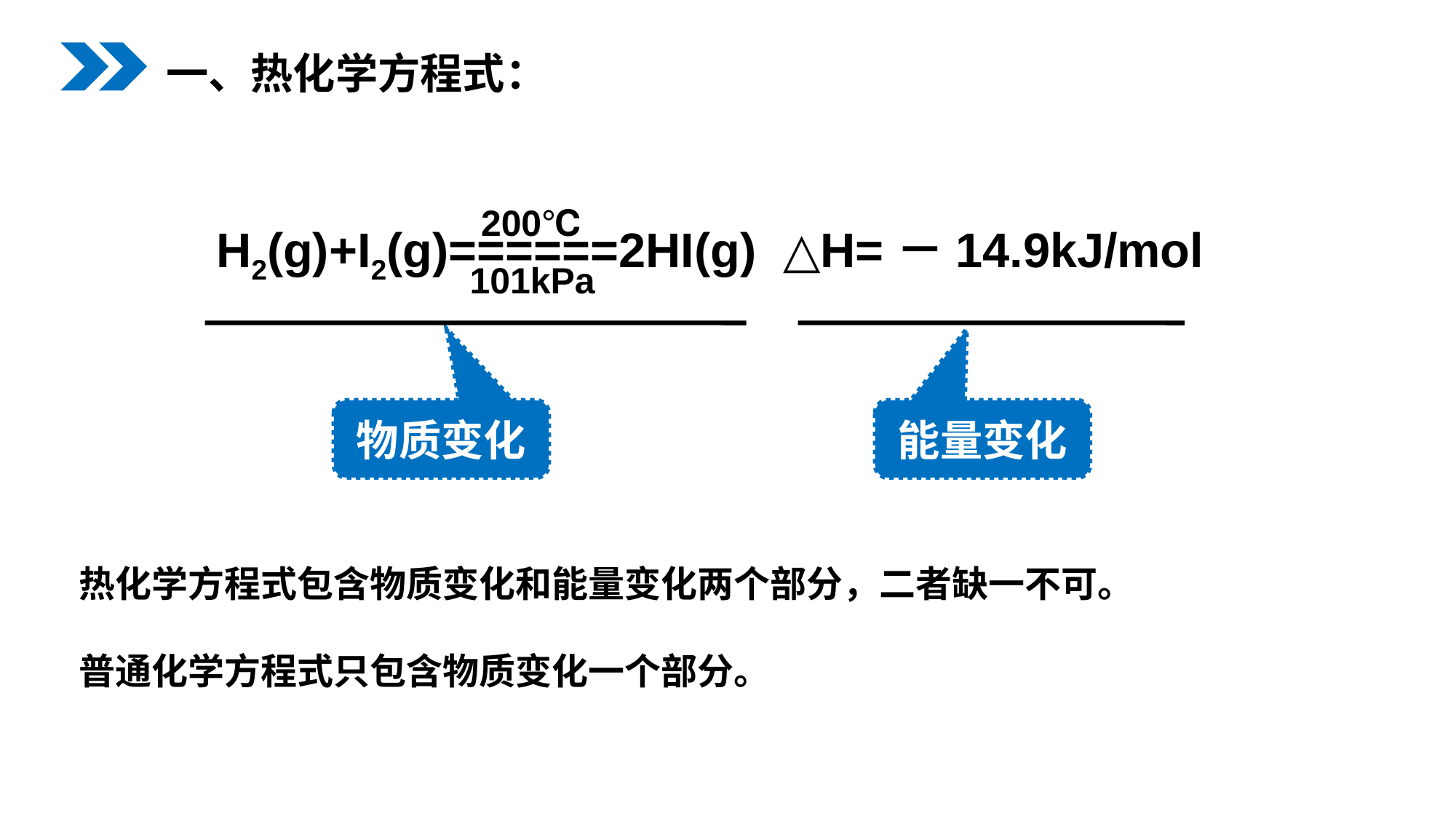

一、热化学方程式：
200℃
101kPa
H2(g)+I2(g)======2HI(g)  △H=－14.9kJ/mol

物质变化
能量变化
热化学方程式包含物质变化和能量变化两个部分，二者缺一不可。

普通化学方程式只包含物质变化一个部分。